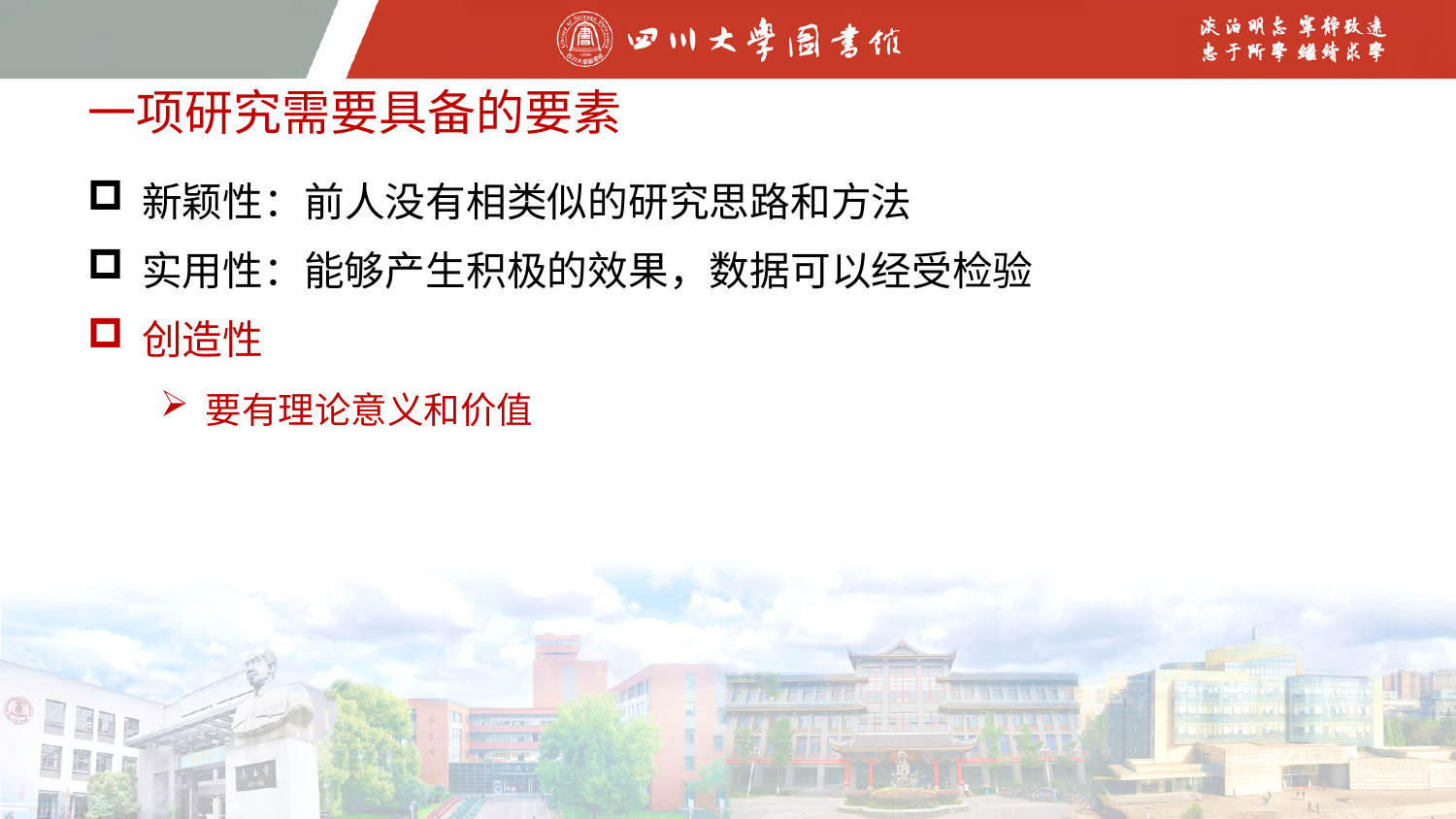

# 一项研究需要具备的要素
新颖性：前人没有相类似的研究思路和方法
实用性：能够产生积极的效果，数据可以经受检验
创造性
要有理论意义和价值